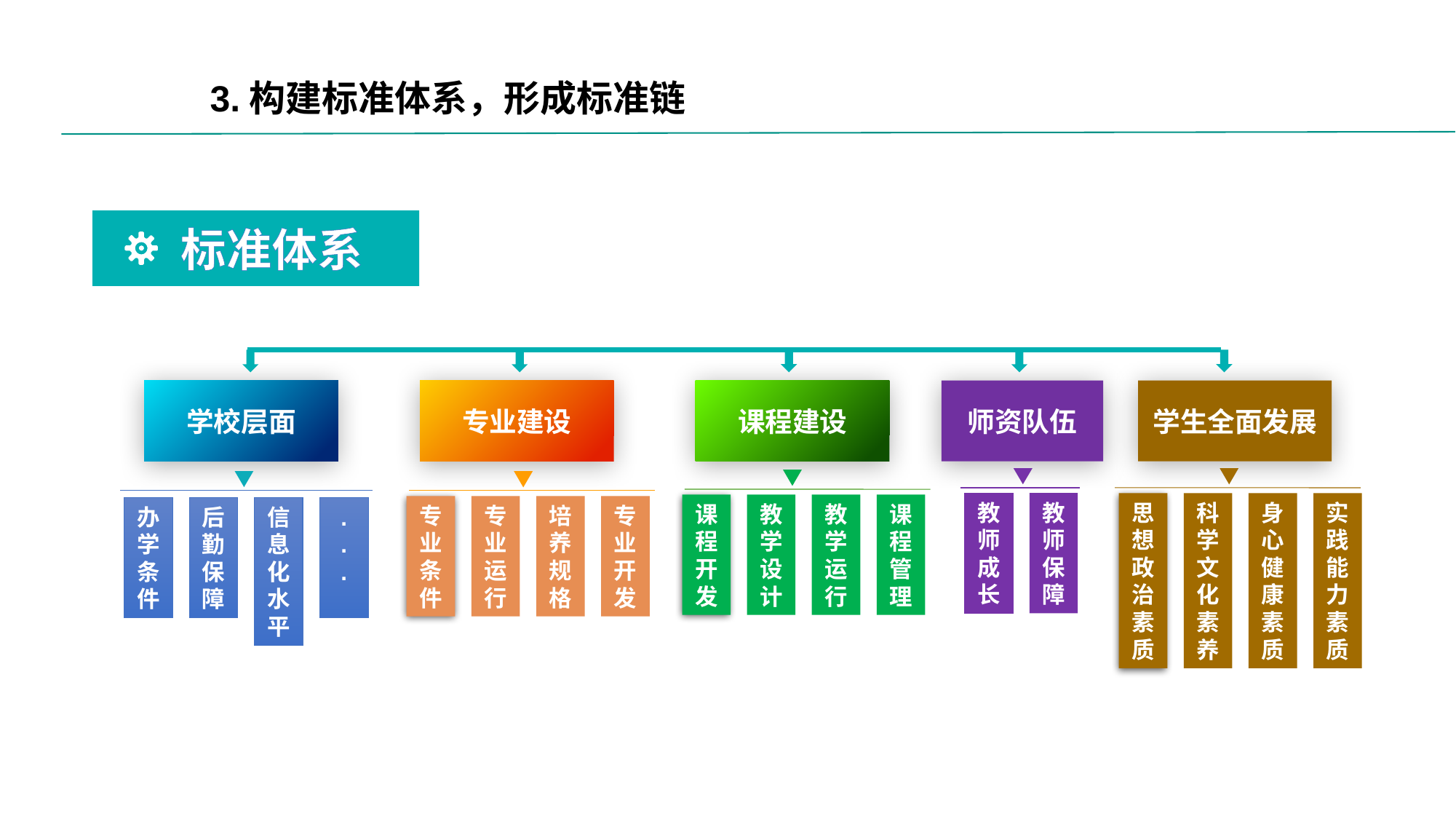

3.构建标准体系，形成标准链
  标准体系

学校层面
专业建设
课程建设
师资队伍
学生全面发展

思想政治素质
科学文化素养
身心健康素质
实践能力素质

课程开发
教学设计
教学运行
课程管理

办学条件
后勤保障
信息化水平
.
.
.

专业条件
专业运行
培养规格
专业开发
教师成长
教师保障